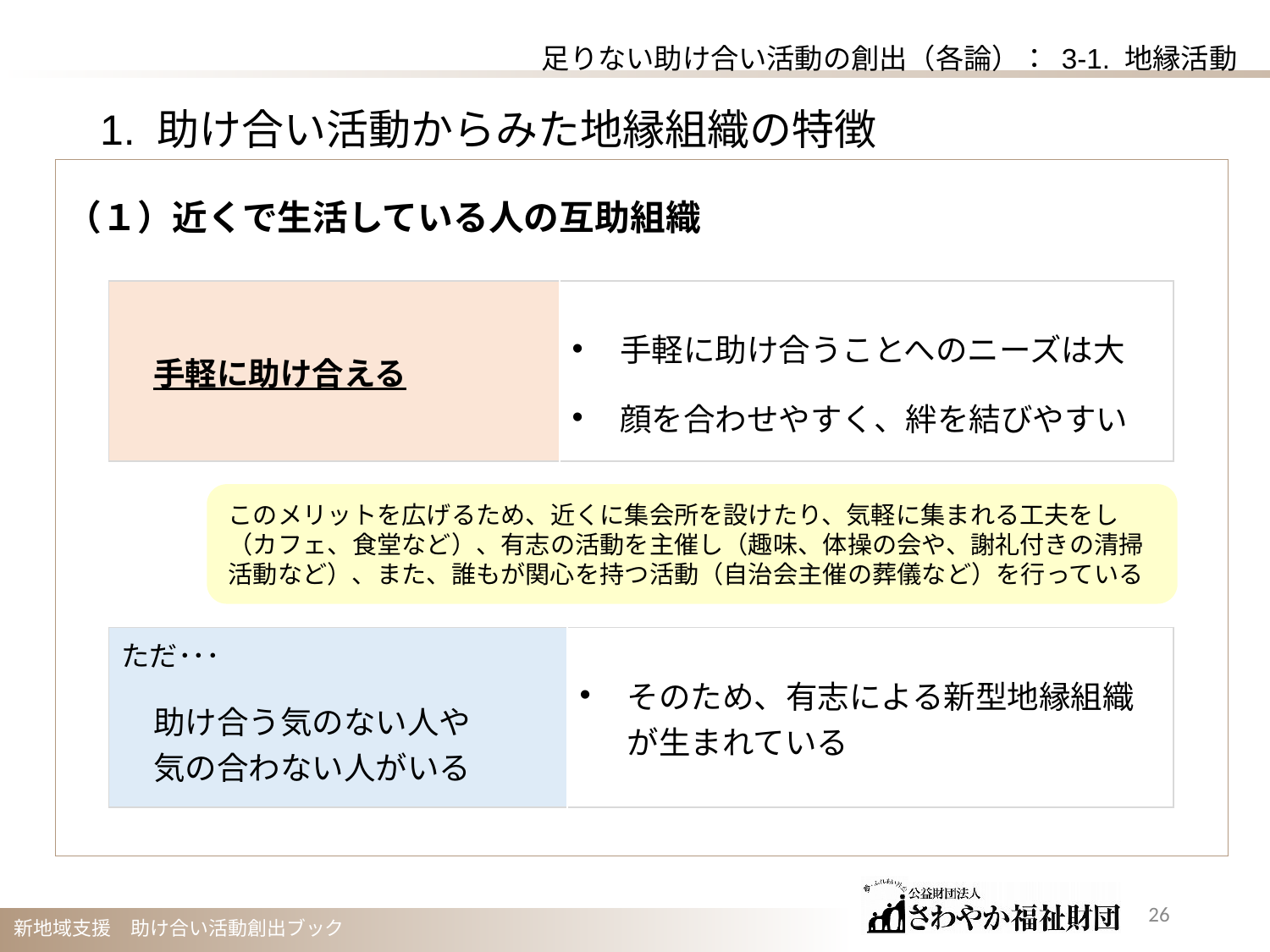

足りない助け合い活動の創出（各論）： 3-1. 地縁活動
1. 助け合い活動からみた地縁組織の特徴

（１）近くで生活している人の互助組織
| 手軽に助け合える | 手軽に助け合うことへのニーズは大 顔を合わせやすく、絆を結びやすい |
| --- | --- |

このメリットを広げるため、近くに集会所を設けたり、気軽に集まれる工夫をし（カフェ、食堂など）、有志の活動を主催し（趣味、体操の会や、謝礼付きの清掃活動など）、また、誰もが関心を持つ活動（自治会主催の葬儀など）を行っている
| ただ･･･ 　助け合う気のない人や 　気の合わない人がいる | そのため、有志による新型地縁組織が生まれている |
| --- | --- |
26